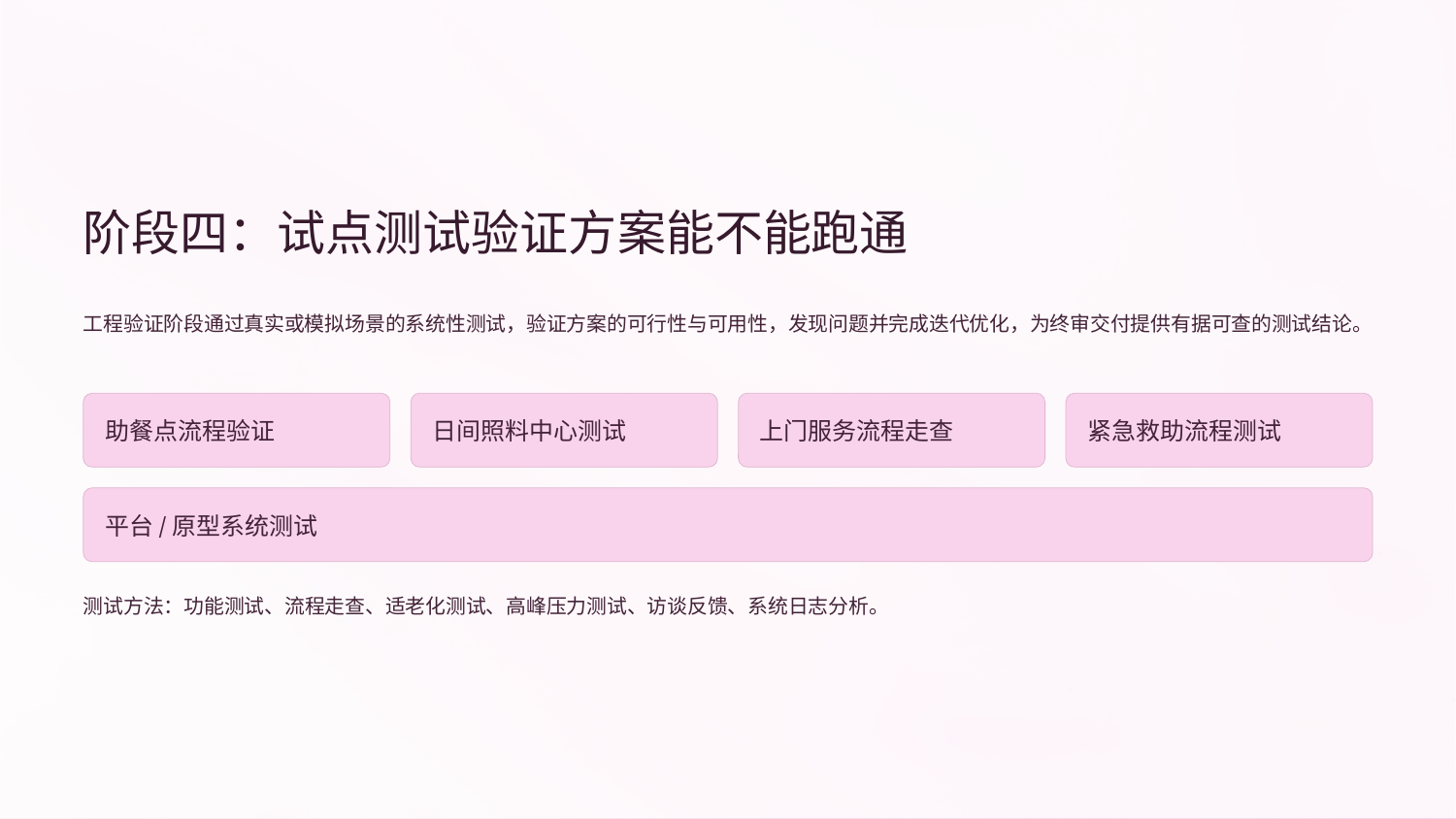

阶段四：试点测试验证方案能不能跑通
工程验证阶段通过真实或模拟场景的系统性测试，验证方案的可行性与可用性，发现问题并完成迭代优化，为终审交付提供有据可查的测试结论。

助餐点流程验证
日间照料中心测试
上门服务流程走查
紧急救助流程测试

平台/原型系统测试
测试方法：功能测试、流程走查、适老化测试、高峰压力测试、访谈反馈、系统日志分析。